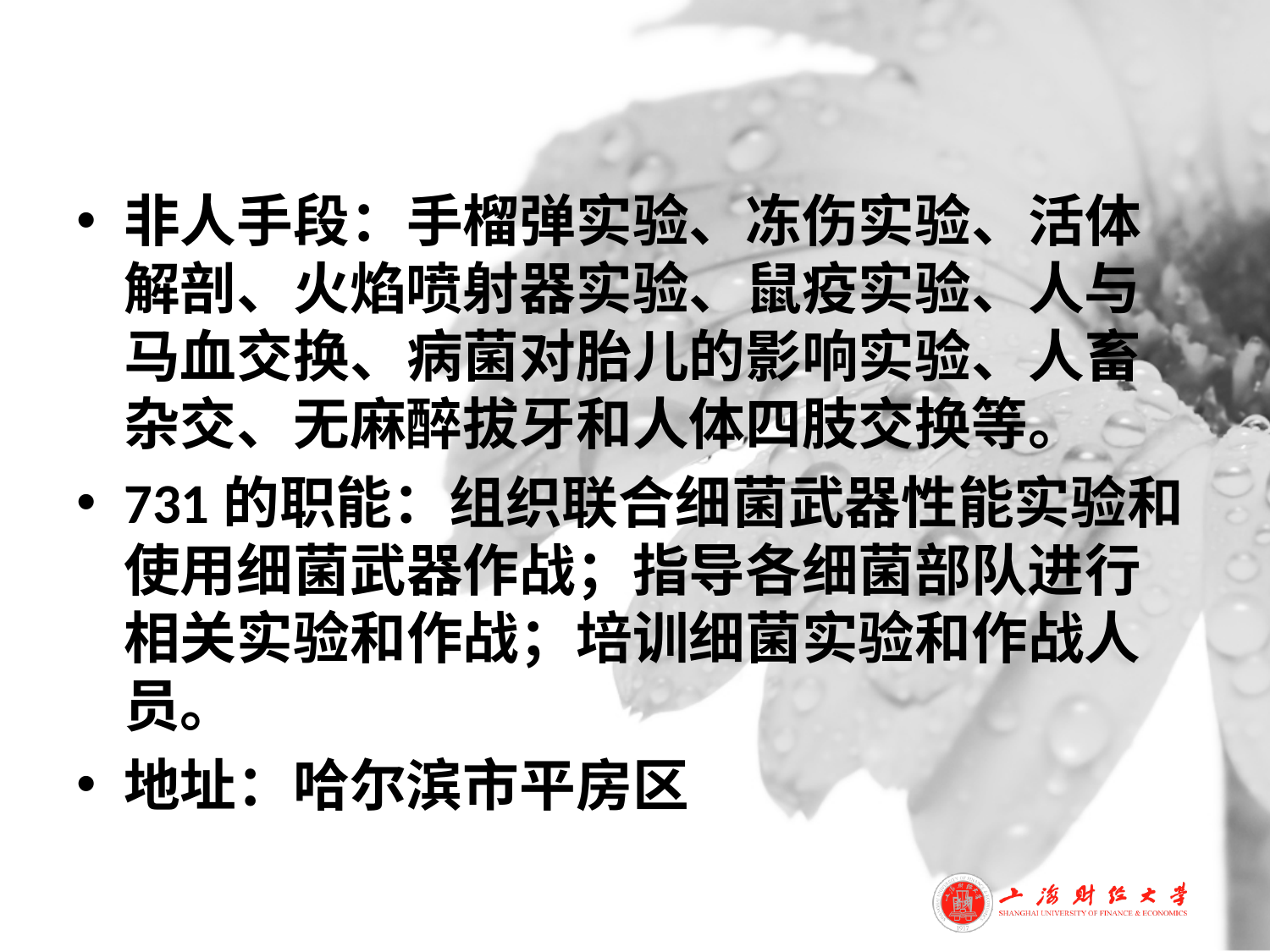

#
非人手段：手榴弹实验、冻伤实验、活体解剖、火焰喷射器实验、鼠疫实验、人与马血交换、病菌对胎儿的影响实验、人畜杂交、无麻醉拔牙和人体四肢交换等。
731的职能：组织联合细菌武器性能实验和使用细菌武器作战；指导各细菌部队进行相关实验和作战；培训细菌实验和作战人员。
地址：哈尔滨市平房区